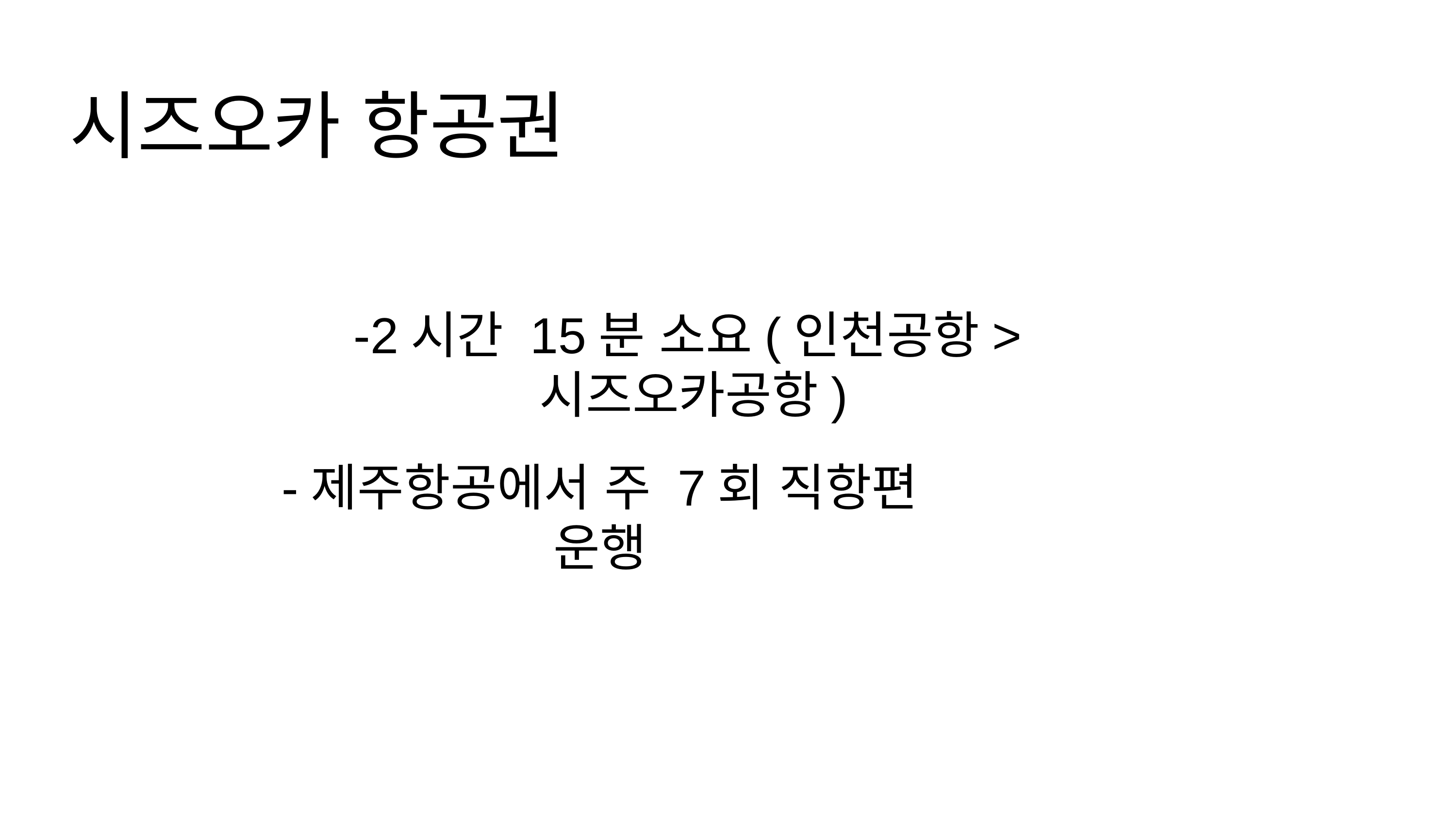

시즈오카 항공권
-2시간 15분 소요(인천공항>시즈오카공항)
-제주항공에서 주 7회 직항편 운행